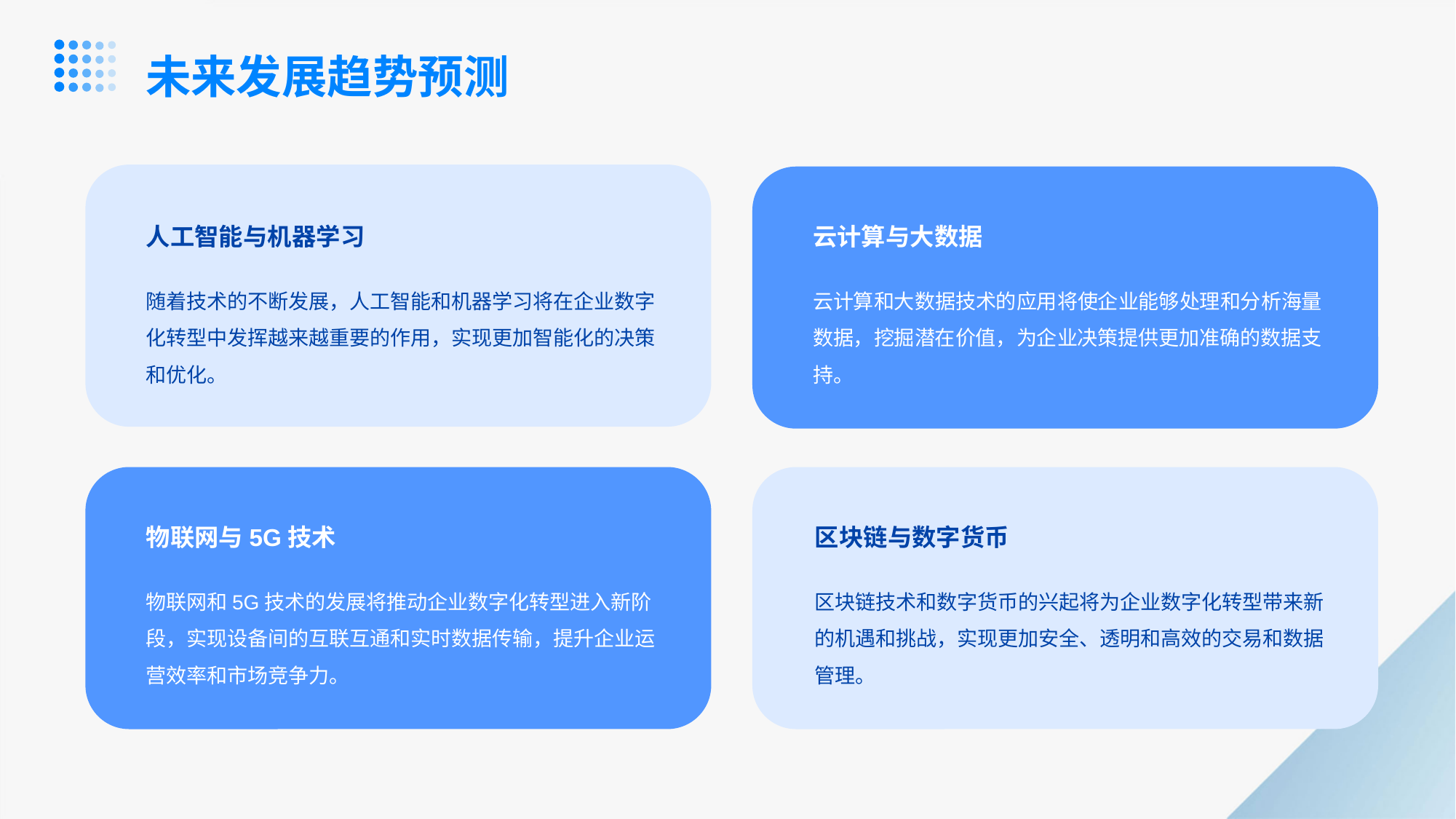

未来发展趋势预测

人工智能与机器学习
云计算与大数据
随着技术的不断发展，人工智能和机器学习将在企业数字化转型中发挥越来越重要的作用，实现更加智能化的决策和优化。
云计算和大数据技术的应用将使企业能够处理和分析海量数据，挖掘潜在价值，为企业决策提供更加准确的数据支持。

物联网与5G技术
区块链与数字货币
物联网和5G技术的发展将推动企业数字化转型进入新阶段，实现设备间的互联互通和实时数据传输，提升企业运营效率和市场竞争力。
区块链技术和数字货币的兴起将为企业数字化转型带来新的机遇和挑战，实现更加安全、透明和高效的交易和数据管理。